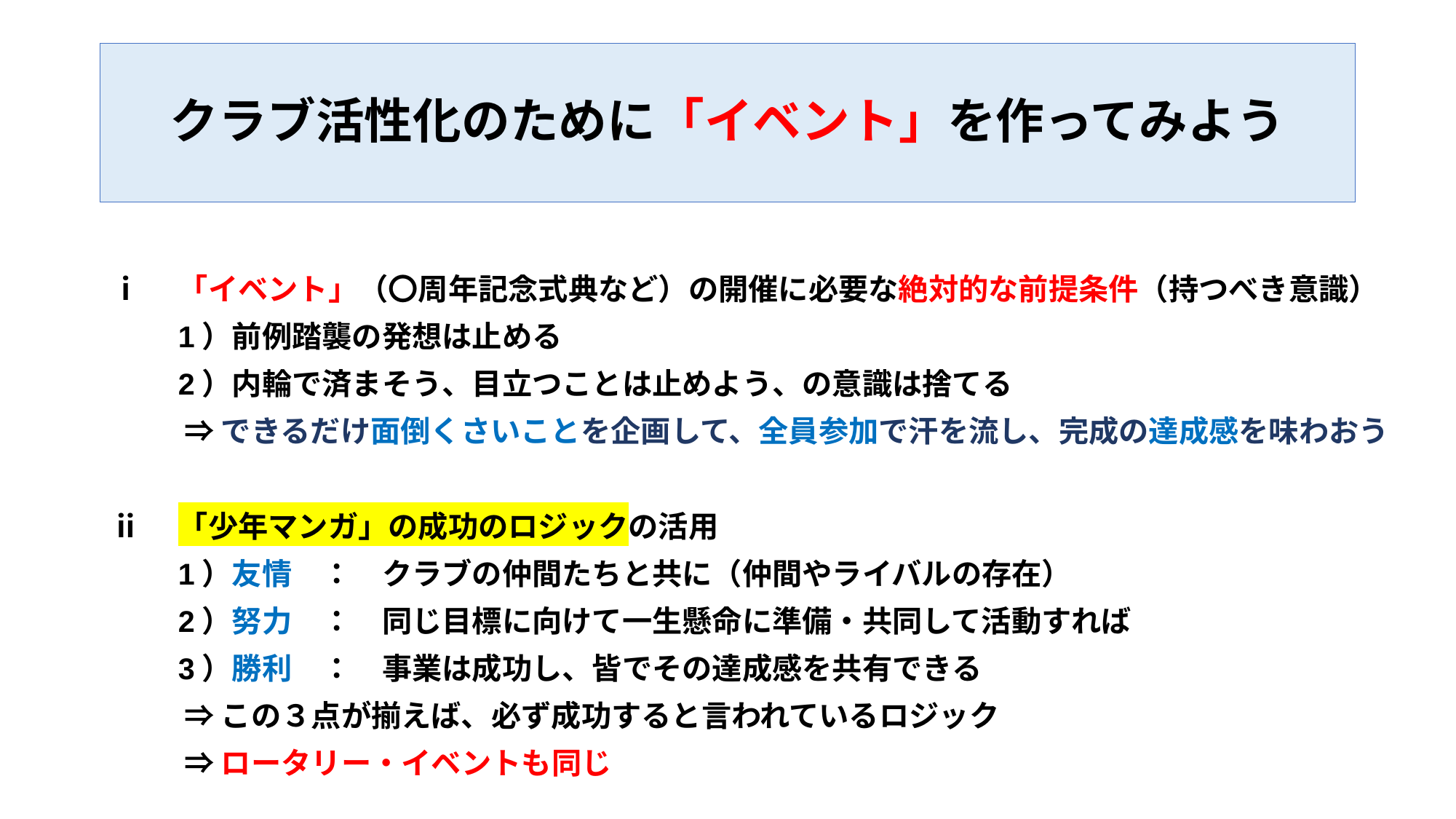

# クラブ活性化のために「イベント」を作ってみよう
ⅰ　「イベント」（〇周年記念式典など）の開催に必要な絶対的な前提条件（持つべき意識）
　　1）前例踏襲の発想は止める
　　2）内輪で済まそう、目立つことは止めよう、の意識は捨てる
　　  ⇒ できるだけ面倒くさいことを企画して、全員参加で汗を流し、完成の達成感を味わおう

ⅱ　「少年マンガ」の成功のロジックの活用
　　1）友情　：　クラブの仲間たちと共に（仲間やライバルの存在）
　　2）努力　：　同じ目標に向けて一生懸命に準備・共同して活動すれば
　　3）勝利　：　事業は成功し、皆でその達成感を共有できる
　　  ⇒ この３点が揃えば、必ず成功すると言われているロジック
　　  ⇒ ロータリー・イベントも同じ